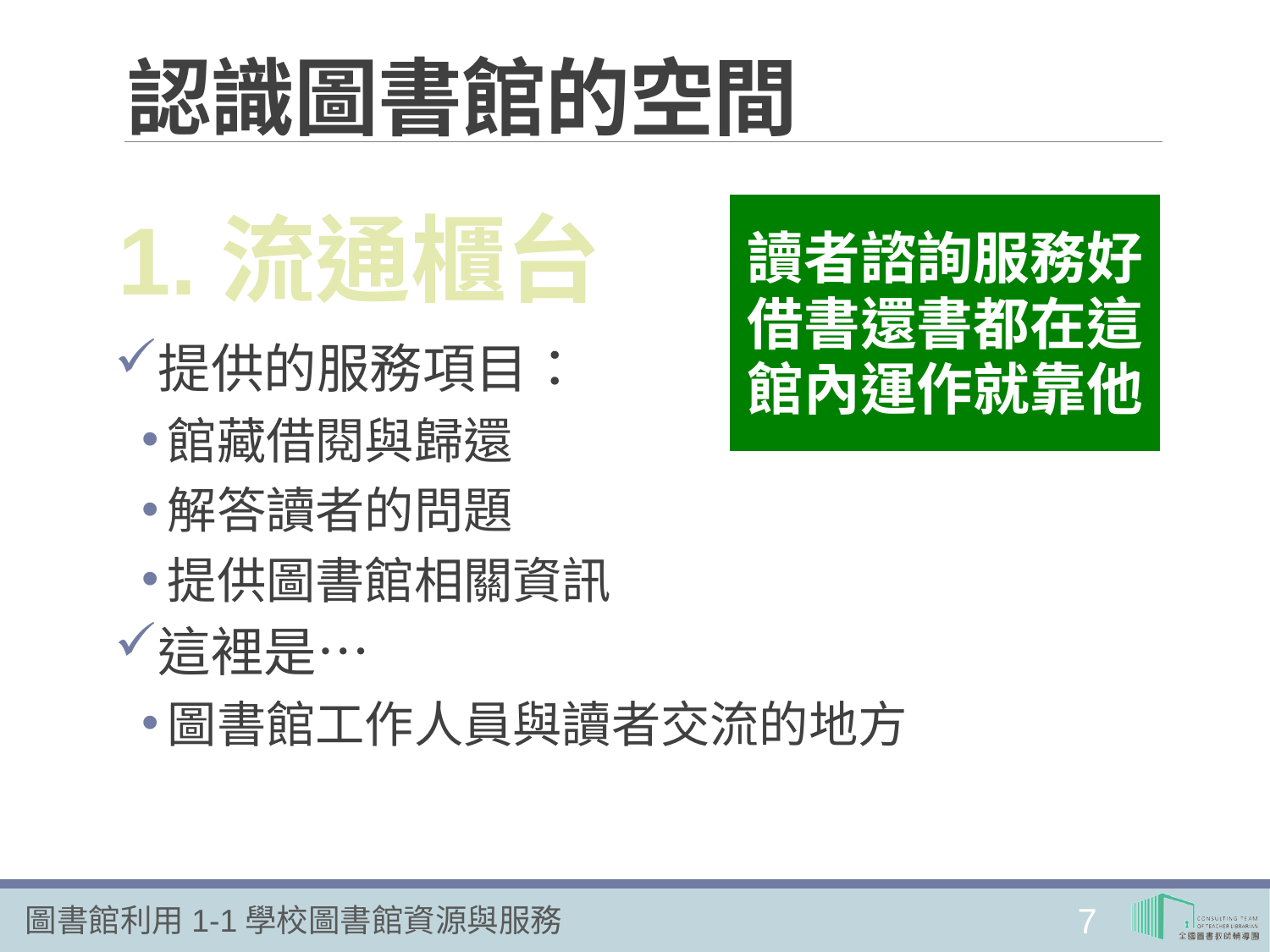

# 認識圖書館的空間
1.流通櫃台

讀者諮詢服務好
借書還書都在這
館內運作就靠他
提供的服務項目：
館藏借閱與歸還
解答讀者的問題
提供圖書館相關資訊
這裡是…
圖書館工作人員與讀者交流的地方